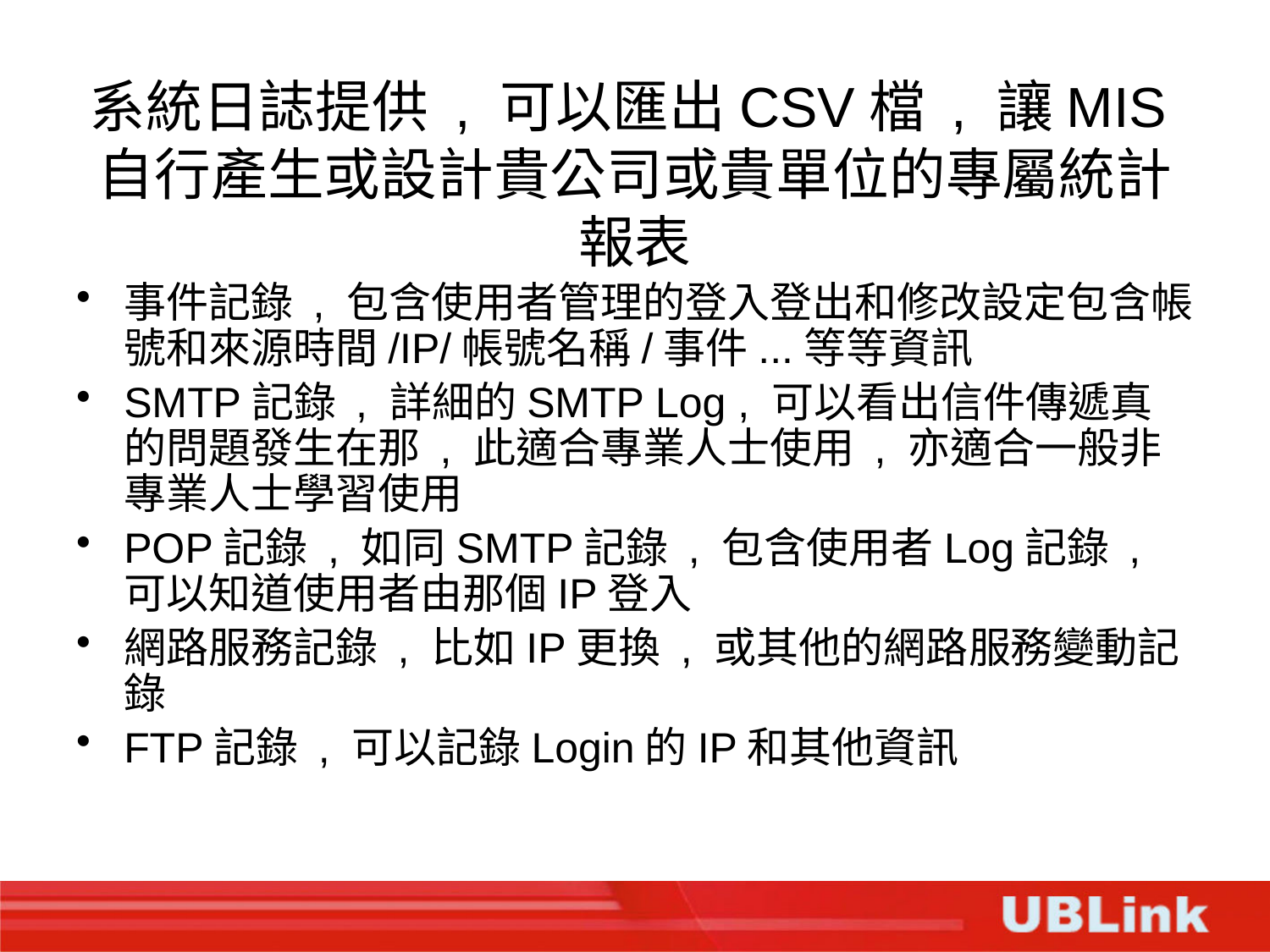

# 系統日誌提供 , 可以匯出CSV檔 , 讓MIS自行產生或設計貴公司或貴單位的專屬統計報表
事件記錄 , 包含使用者管理的登入登出和修改設定包含帳號和來源時間/IP/帳號名稱/事件...等等資訊
SMTP記錄 , 詳細的SMTP Log , 可以看出信件傳遞真的問題發生在那 , 此適合專業人士使用 , 亦適合一般非專業人士學習使用
POP記錄 , 如同SMTP記錄 , 包含使用者Log記錄 , 可以知道使用者由那個IP登入
網路服務記錄 , 比如IP更換 , 或其他的網路服務變動記錄
FTP記錄 , 可以記錄Login的IP和其他資訊